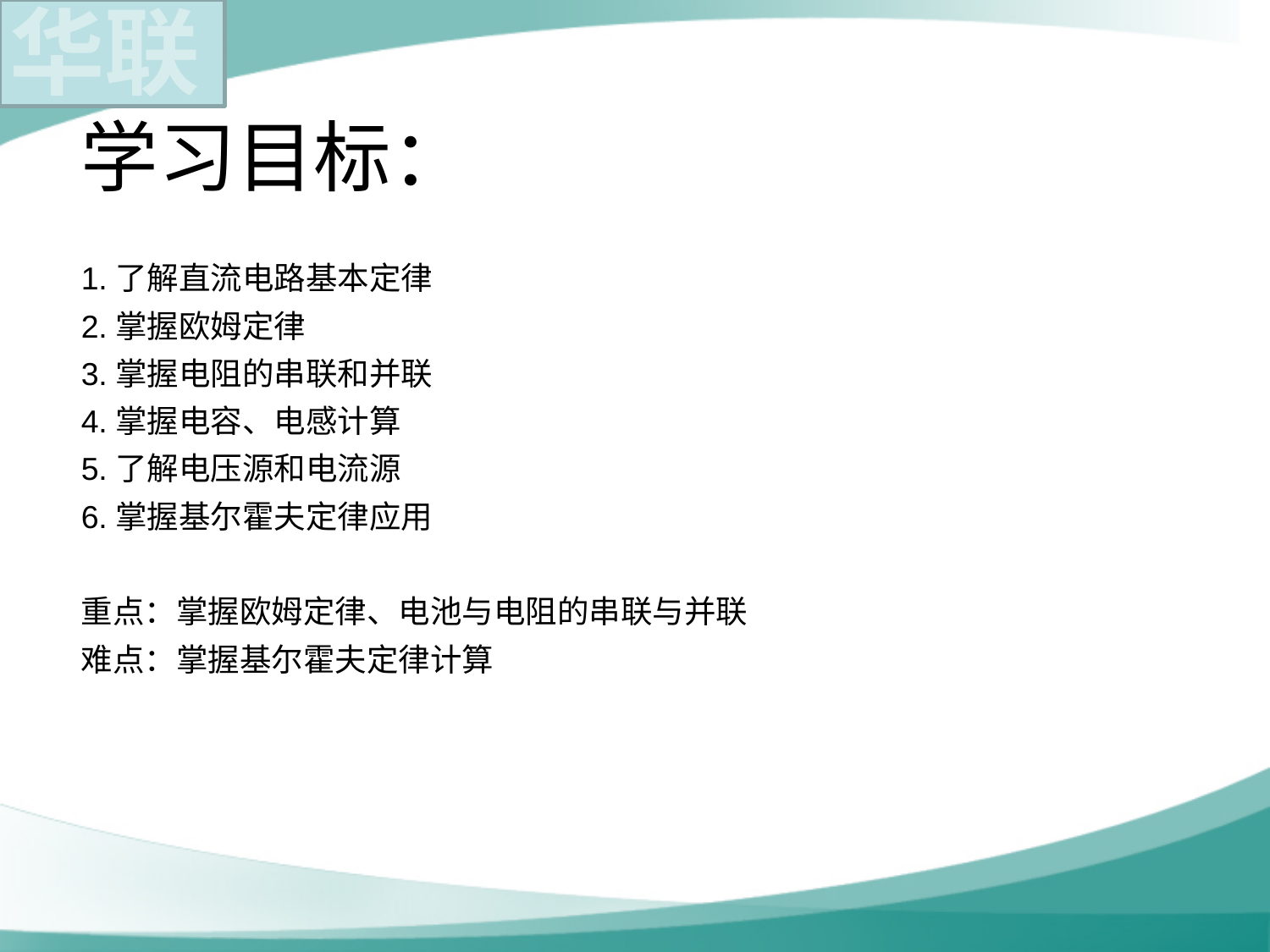

# 学习目标： 1.了解直流电路基本定律 2.掌握欧姆定律 3.掌握电阻的串联和并联 4.掌握电容、电感计算 5.了解电压源和电流源 6.掌握基尔霍夫定律应用 重点：掌握欧姆定律、电池与电阻的串联与并联 难点：掌握基尔霍夫定律计算